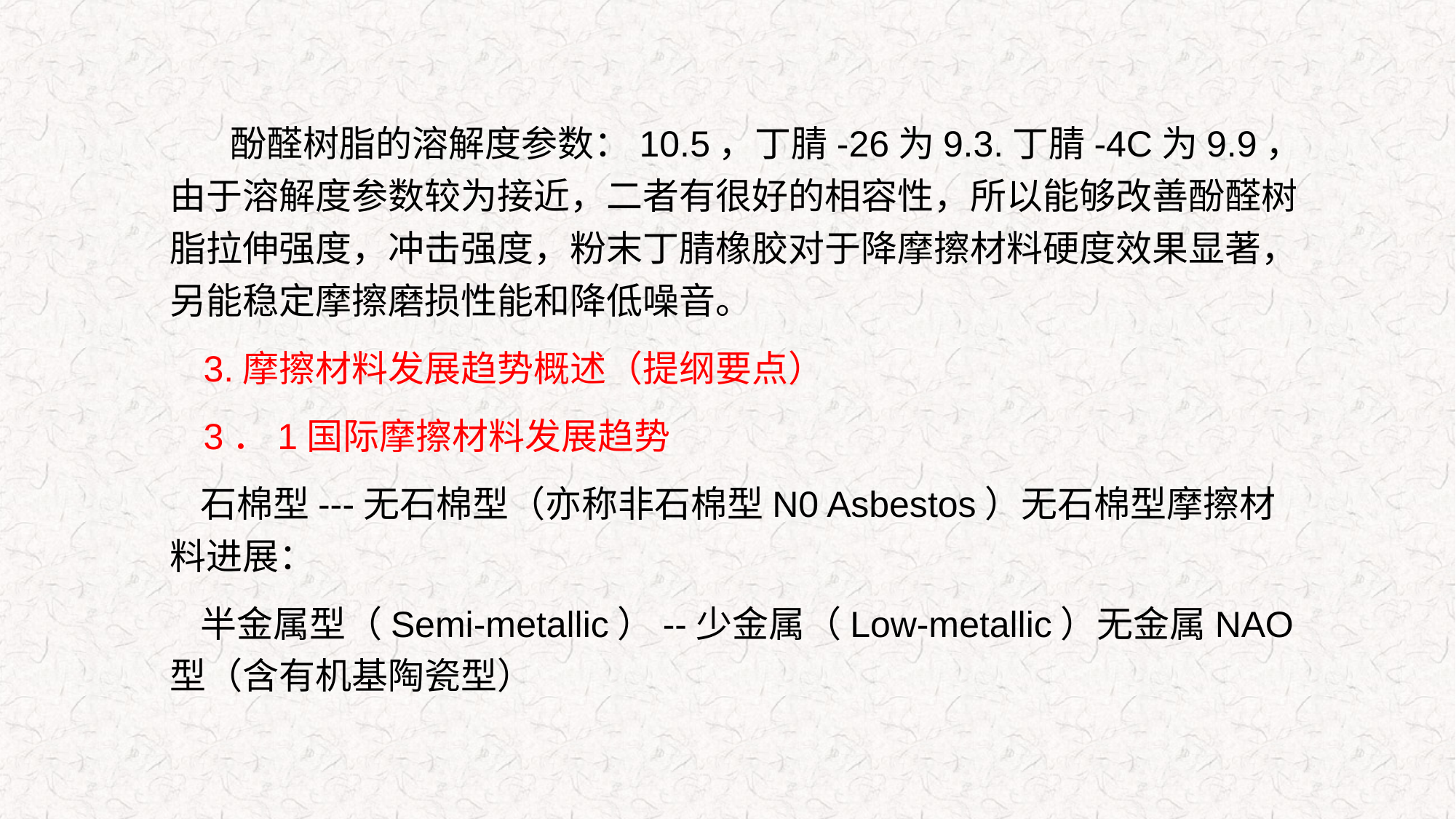

酚醛树脂的溶解度参数：10.5，丁腈-26为9.3.丁腈-4C为9.9，由于溶解度参数较为接近，二者有很好的相容性，所以能够改善酚醛树脂拉伸强度，冲击强度，粉末丁腈橡胶对于降摩擦材料硬度效果显著，另能稳定摩擦磨损性能和降低噪音。
      3.摩擦材料发展趋势概述（提纲要点）
      3．1国际摩擦材料发展趋势
      石棉型---无石棉型（亦称非石棉型N0 Asbestos）无石棉型摩擦材料进展：
      半金属型（Semi-metallic）--少金属（Low-metallic）无金属NAO型（含有机基陶瓷型）